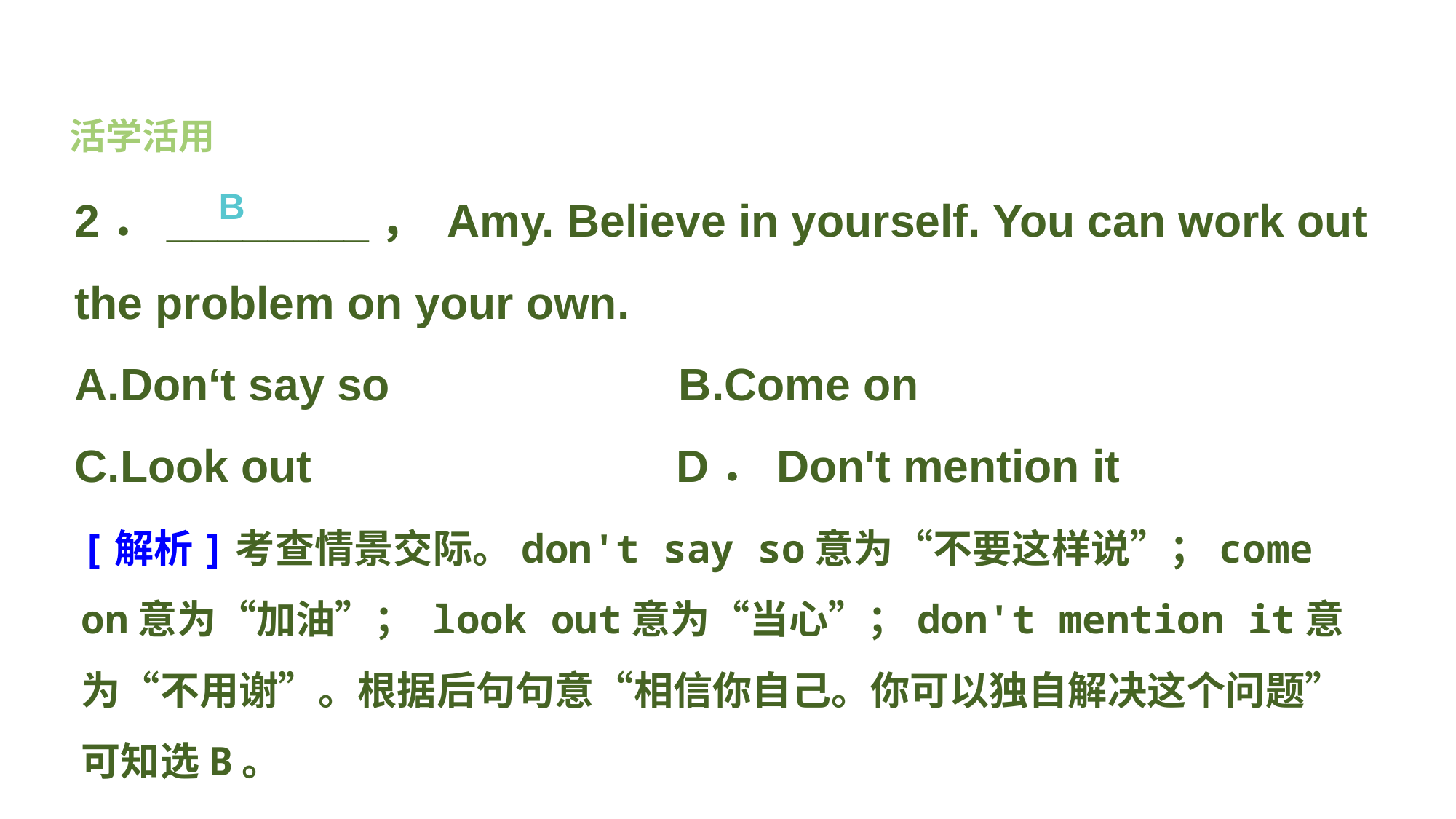

活学活用
2．________， Amy. Believe in yourself. You can work out the problem on your own.
A.Don‘t say so                       B.Come on
C.Look out                             D．Don't mention it
B
[解析]考查情景交际。don't say so意为“不要这样说”；come on意为“加油”； look out意为“当心”；don't mention it意为“不用谢”。根据后句句意“相信你自己。你可以独自解决这个问题”可知选B。